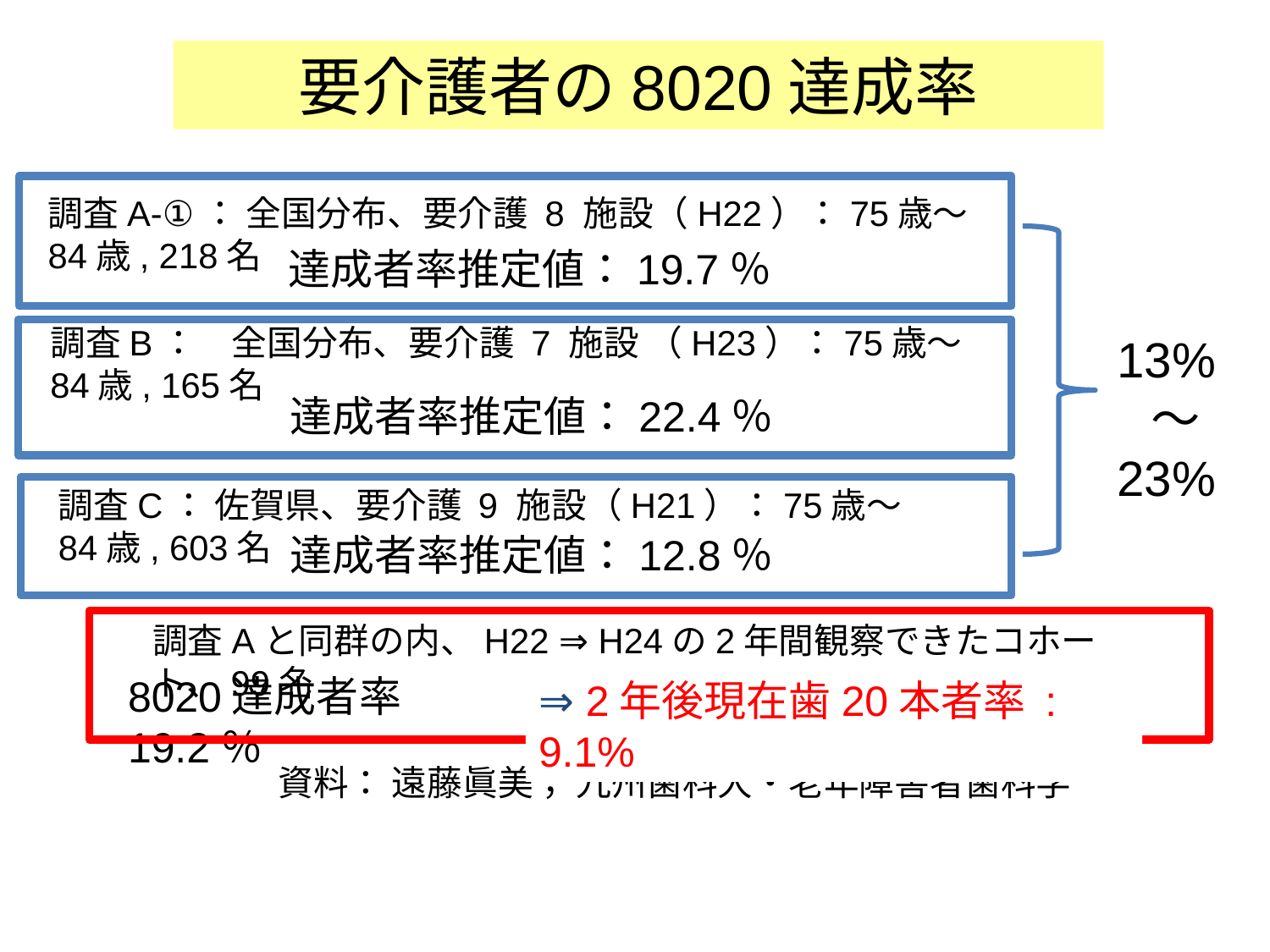

要介護者の8020達成率

調査A-①： 全国分布、要介護 8 施設（H22）：75歳～84歳, 218名

達成者率推定値：19.7％

13%
  ～
23%
調査B：　全国分布、要介護 7 施設 （H23）：75歳～84歳, 165名
達成者率推定値：22.4％

調査C： 佐賀県、要介護 9 施設（H21）：75歳～84歳, 603名
達成者率推定値：12.8％

調査Aと同群の内、H22 ⇒ H24の2年間観察できたコホート、99名
8020達成者率 19.2％
⇒ 2年後現在歯20本者率 :　9.1%
資料： 遠藤眞美； 九州歯科大・老年障害者歯科学